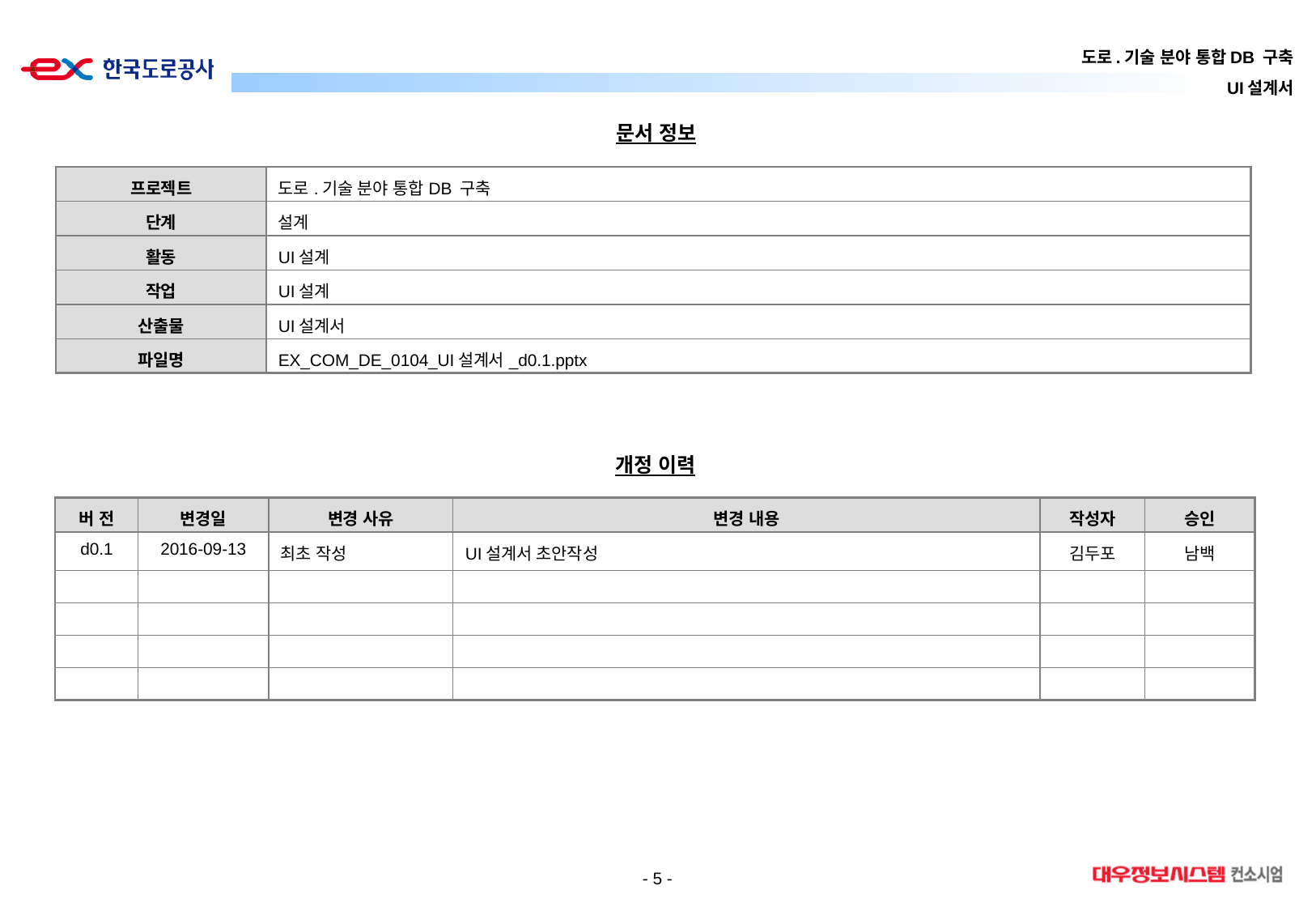

문서 정보
| 프로젝트 | 도로.기술 분야 통합DB 구축 |
| --- | --- |
| 단계 | 설계 |
| 활동 | UI설계 |
| 작업 | UI설계 |
| 산출물 | UI설계서 |
| 파일명 | EX\_COM\_DE\_0104\_UI설계서\_d0.1.pptx |
개정 이력
| 버 전 | 변경일 | 변경 사유 | 변경 내용 | 작성자 | 승인 |
| --- | --- | --- | --- | --- | --- |
| d0.1 | 2016-09-13 | 최초 작성 | UI설계서 초안작성 | 김두포 | 남백 |
|  |  |  |  |  |  |
|  |  |  |  |  |  |
|  |  |  |  |  |  |
|  |  |  |  |  |  |